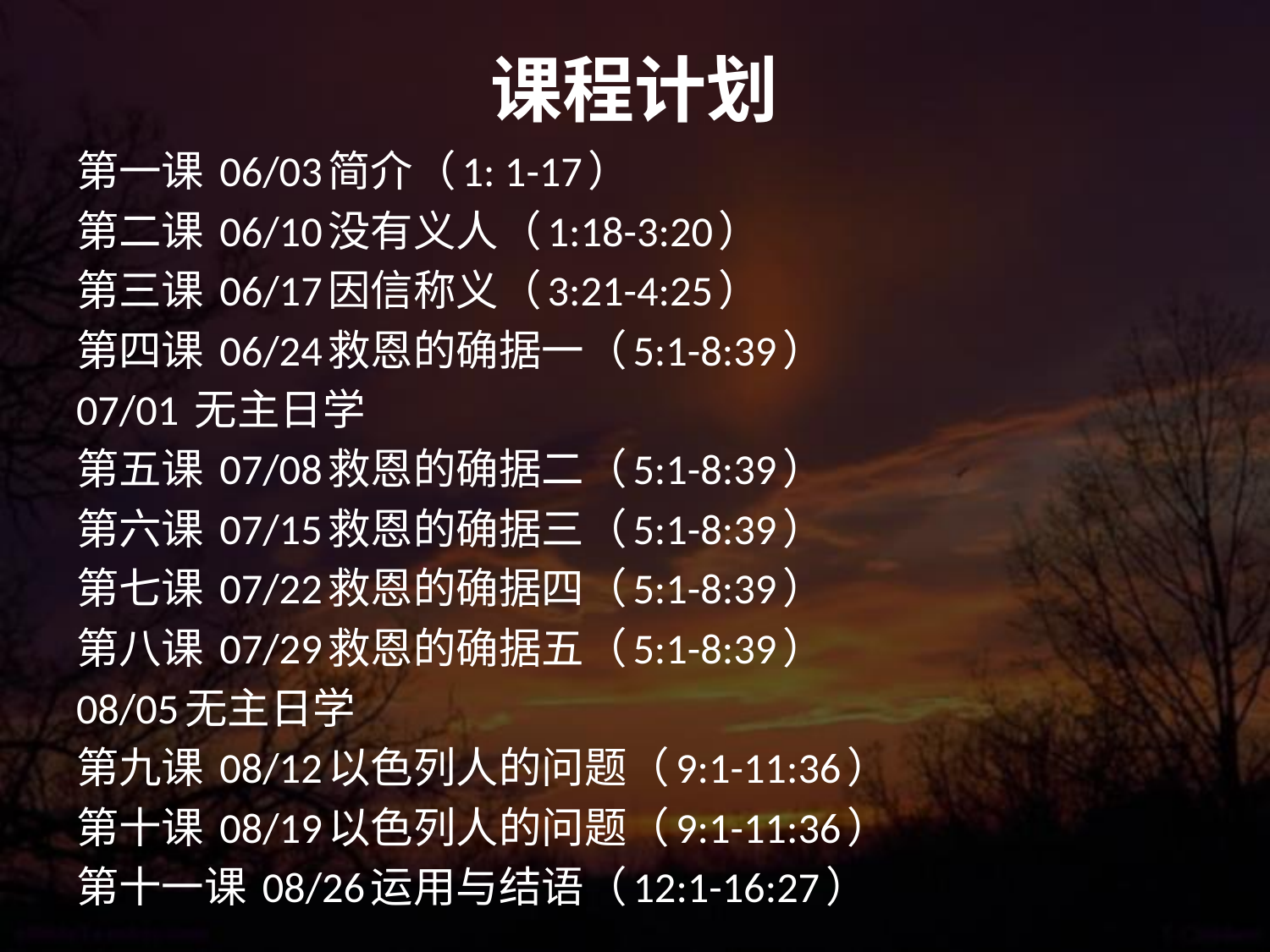

# 课程计划
第一课 06/03简介（1: 1-17）
第二课 06/10没有义人（1:18-3:20）
第三课 06/17因信称义（3:21-4:25）
第四课 06/24救恩的确据一（5:1-8:39）
07/01 无主日学
第五课 07/08救恩的确据二（5:1-8:39）
第六课 07/15救恩的确据三（5:1-8:39）
第七课 07/22救恩的确据四（5:1-8:39）
第八课 07/29救恩的确据五（5:1-8:39）
08/05无主日学
第九课 08/12以色列人的问题（9:1-11:36）
第十课 08/19以色列人的问题（9:1-11:36）
第十一课 08/26运用与结语（12:1-16:27）